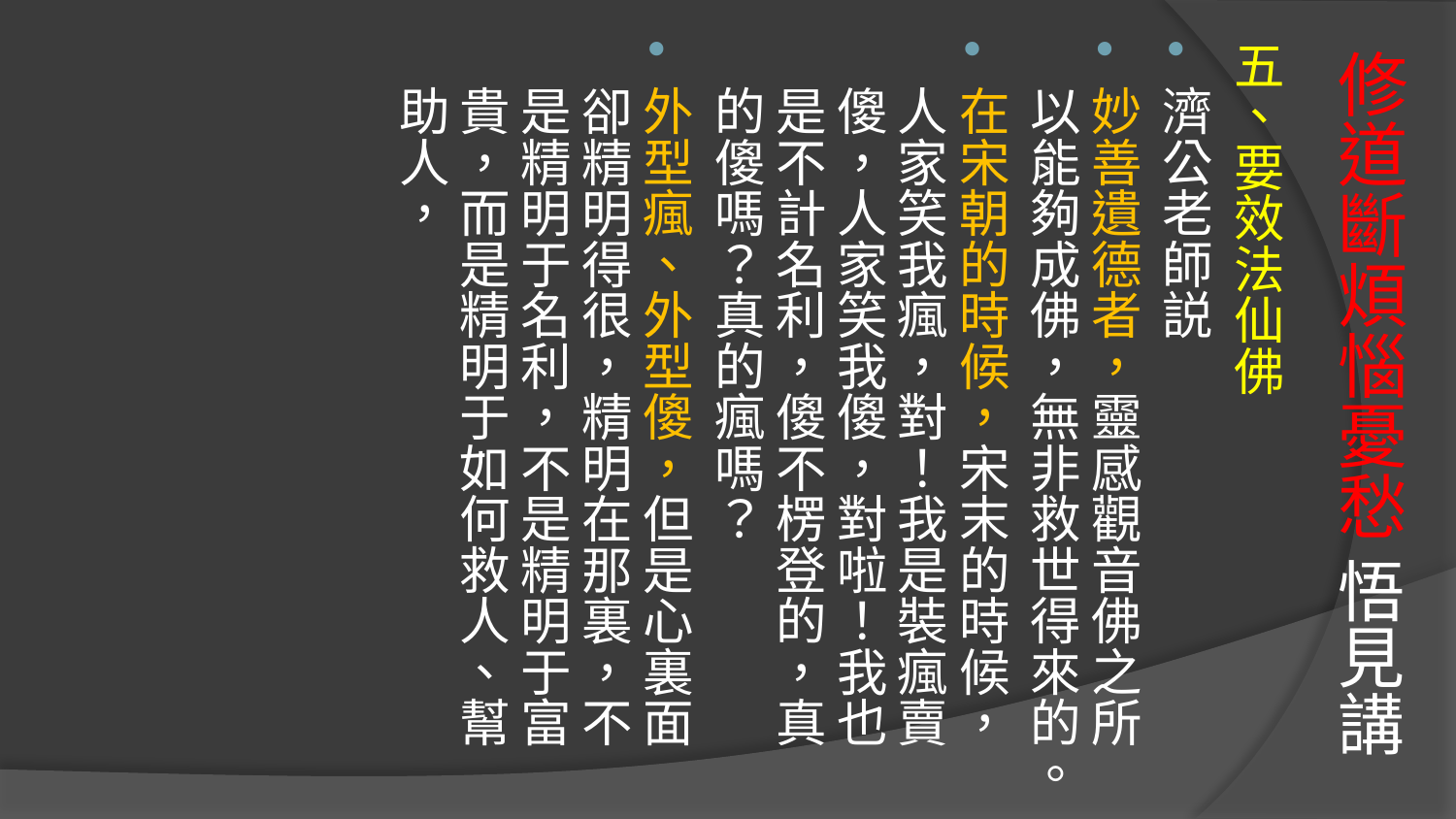

# 修道斷煩惱憂愁 悟見講
五、要效法仙佛
濟公老師説
妙善遺德者，靈感觀音佛之所以能夠成佛，無非救世得來的。
在宋朝的時候，宋末的時候，人家笑我瘋，對！我是裝瘋賣傻，人家笑我傻，對啦！我也是不計名利，傻不楞登的，真的傻嗎？真的瘋嗎？
外型瘋、外型傻，但是心裏面卻精明得很，精明在那裏，不是精明于名利，不是精明于富貴，而是精明于如何救人、幫助人，